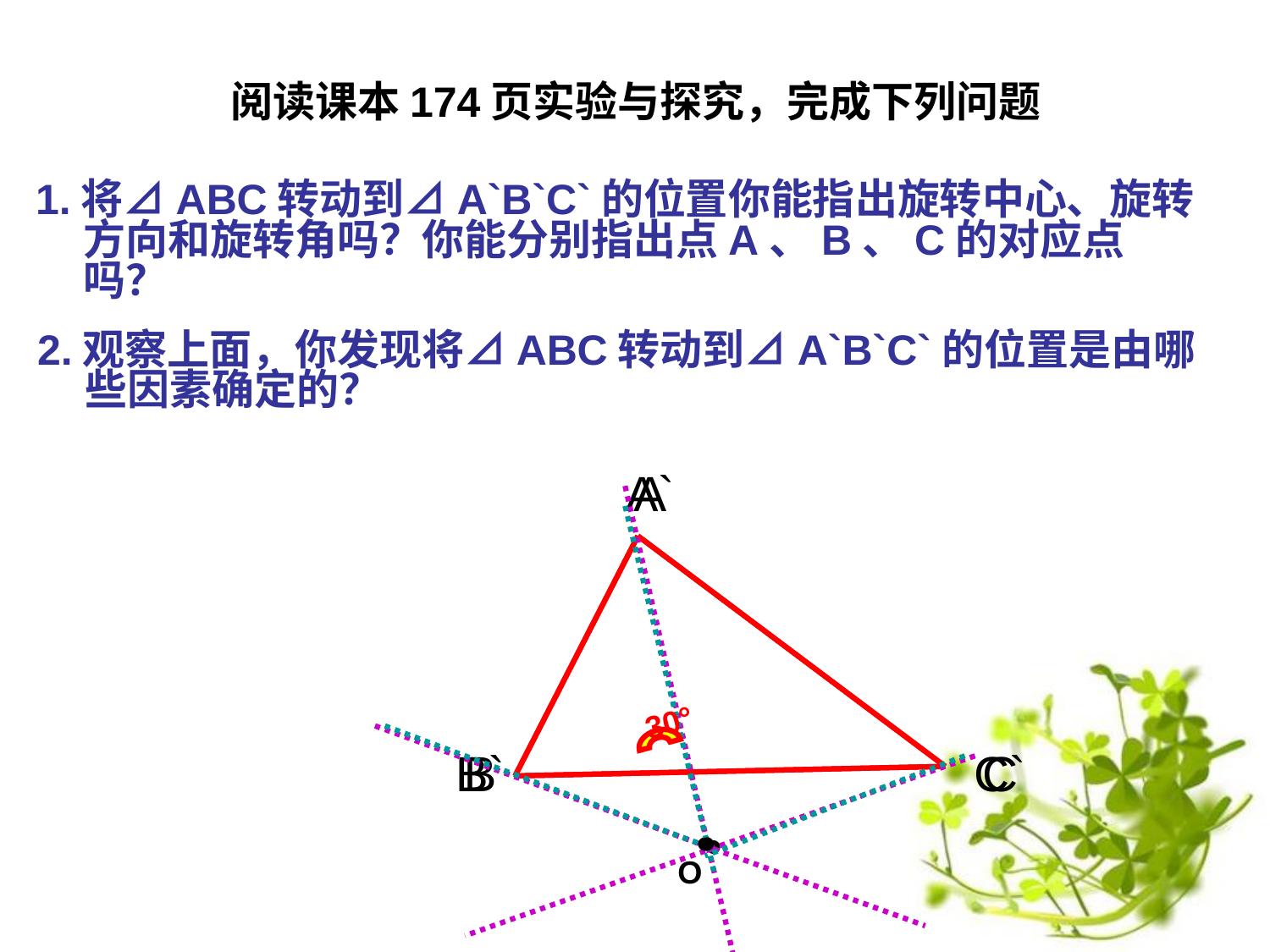

# 阅读课本174页实验与探究，完成下列问题
1.将⊿ABC转动到⊿A`B`C`的位置你能指出旋转中心、旋转方向和旋转角吗？你能分别指出点A、B、C的对应点吗？
2.观察上面，你发现将⊿ABC转动到⊿A`B`C`的位置是由哪些因素确定的？
A`

B`
C`

●
O
A

●
A

B
C

30°

●